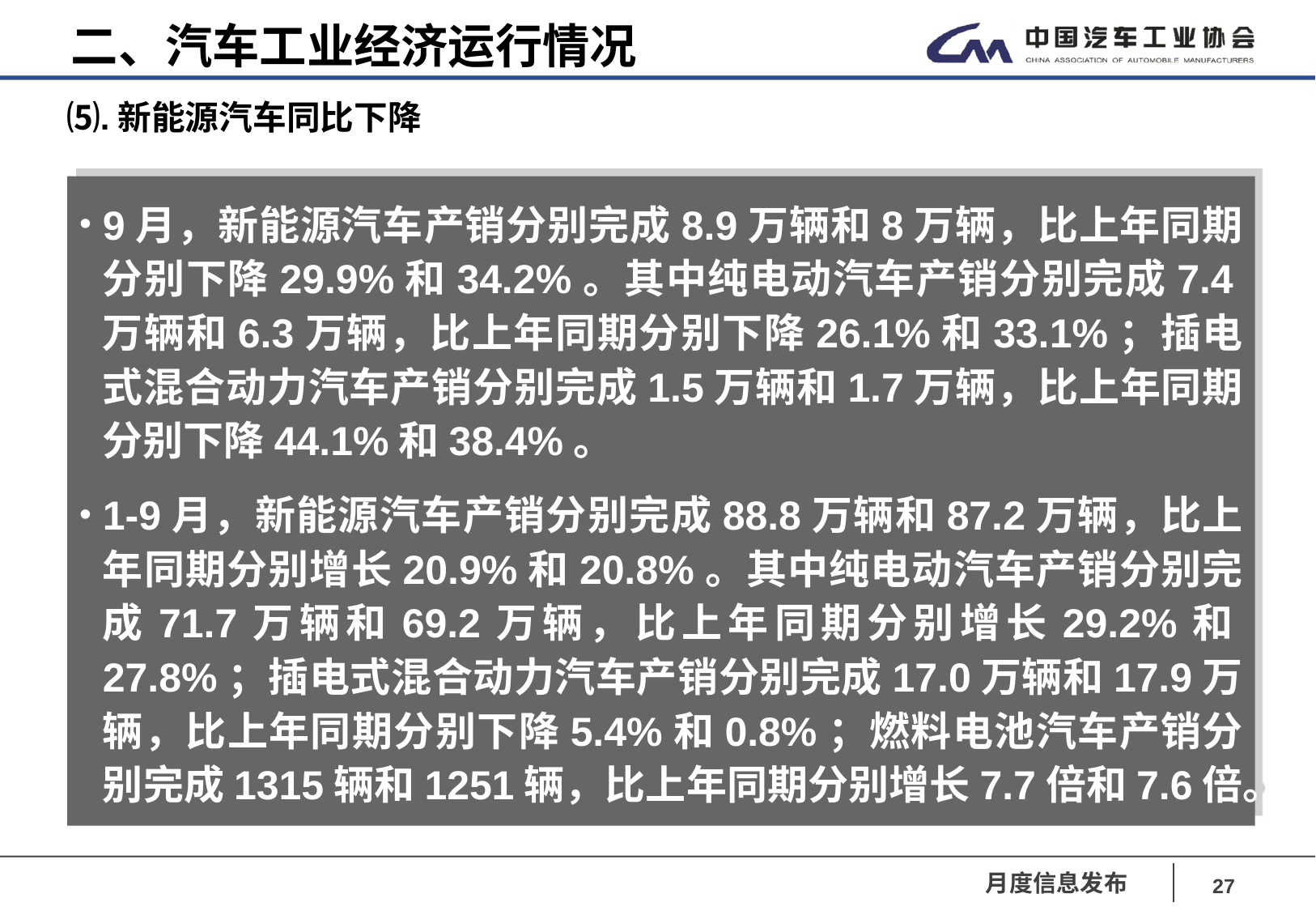

二、汽车工业经济运行情况
⑸.新能源汽车同比下降
9月，新能源汽车产销分别完成8.9万辆和8万辆，比上年同期分别下降29.9%和34.2%。其中纯电动汽车产销分别完成7.4万辆和6.3万辆，比上年同期分别下降26.1%和33.1%；插电式混合动力汽车产销分别完成1.5万辆和1.7万辆，比上年同期分别下降44.1%和38.4%。
1-9月，新能源汽车产销分别完成88.8万辆和87.2万辆，比上年同期分别增长20.9%和20.8%。其中纯电动汽车产销分别完成71.7万辆和69.2万辆，比上年同期分别增长29.2%和27.8%；插电式混合动力汽车产销分别完成17.0万辆和17.9万辆，比上年同期分别下降5.4%和0.8%；燃料电池汽车产销分别完成1315辆和1251辆，比上年同期分别增长7.7倍和7.6倍。